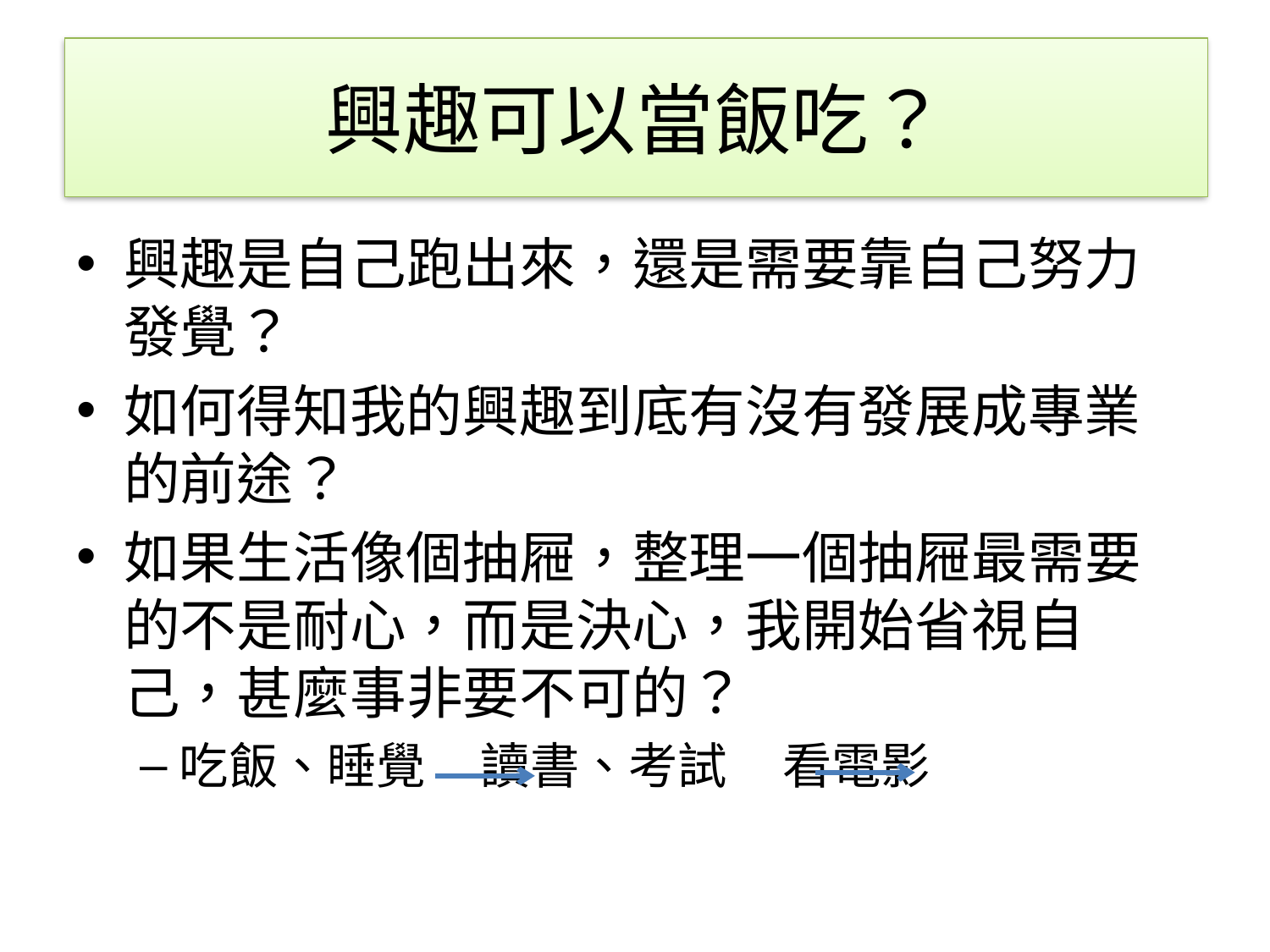

#
興趣可以當飯吃？
興趣是自己跑出來，還是需要靠自己努力發覺？
如何得知我的興趣到底有沒有發展成專業的前途？
如果生活像個抽屜，整理一個抽屜最需要的不是耐心，而是決心，我開始省視自己，甚麼事非要不可的？
吃飯、睡覺     讀書、考試     看電影